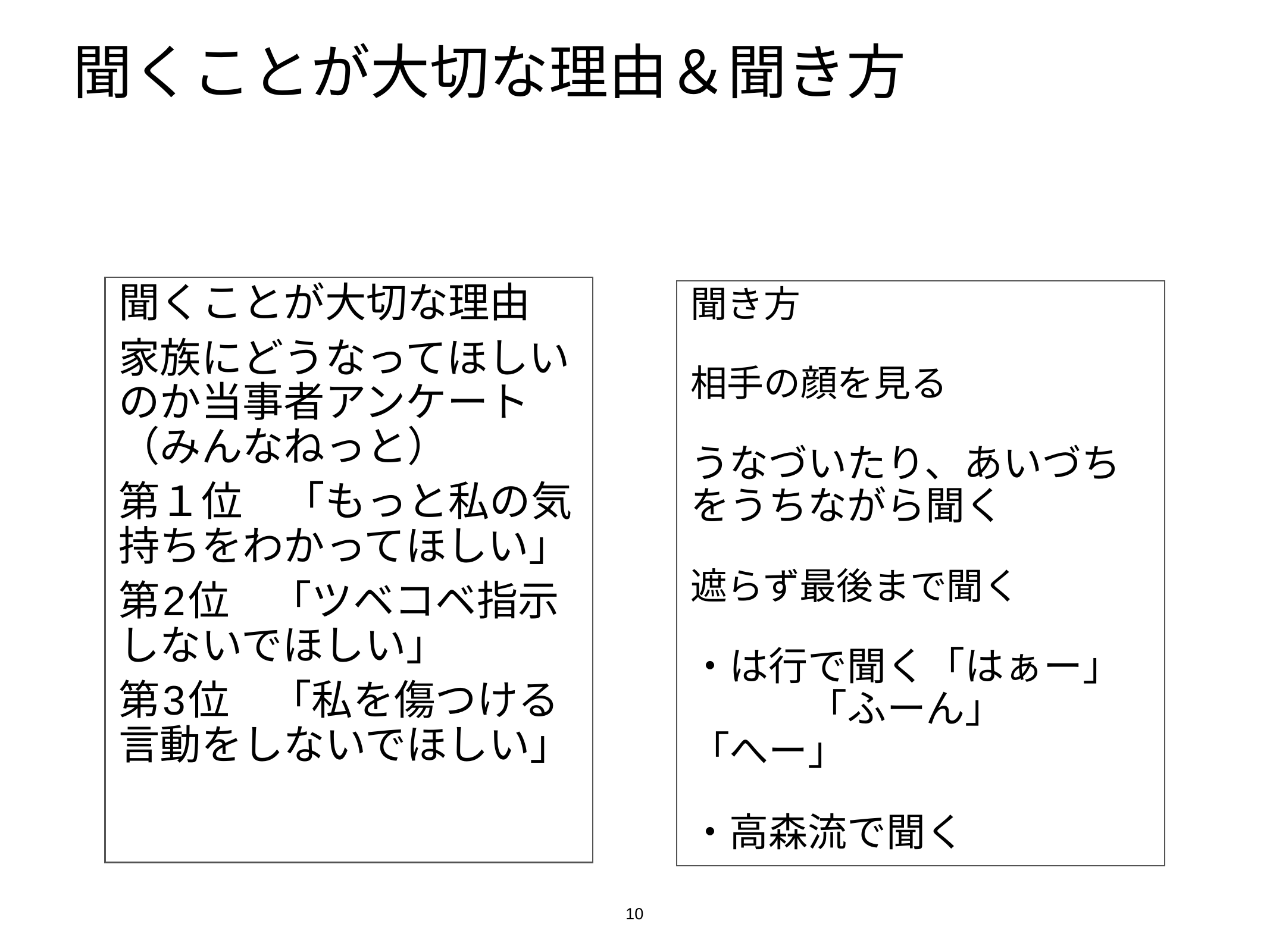

# 聞くことが大切な理由＆聞き方

聞くことが大切な理由
家族にどうなってほしいのか当事者アンケート　（みんなねっと）
第１位　「もっと私の気持ちをわかってほしい」
第2位　「ツベコベ指示しないでほしい」
第3位　「私を傷つける言動をしないでほしい」

聞き方
相手の顔を見る
うなづいたり、あいづちをうちながら聞く
遮らず最後まで聞く
・は行で聞く「はぁー」　　　「ふーん」 「へー」
・高森流で聞く

10